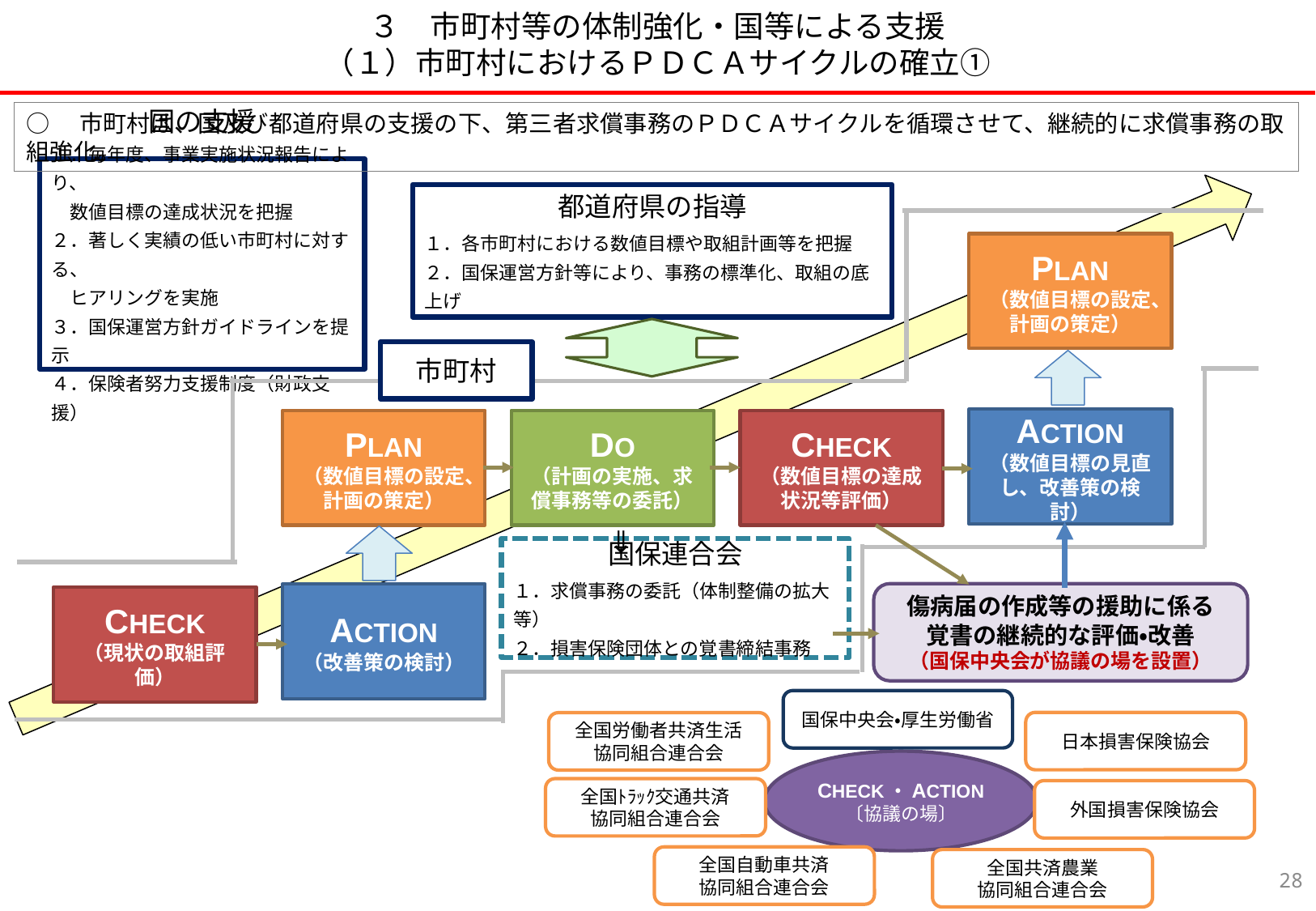

# ３　市町村等の体制強化・国等による支援 （１）市町村におけるＰＤＣＡサイクルの確立①
○　市町村は、国及び都道府県の支援の下、第三者求償事務のＰＤＣＡサイクルを循環させて、継続的に求償事務の取組強化。
国の支援
１．毎年度、事業実施状況報告により、
　数値目標の達成状況を把握
２．著しく実績の低い市町村に対する、
　ヒアリングを実施
３．国保運営方針ガイドラインを提示
４．保険者努力支援制度（財政支援）

都道府県の指導

１．各市町村における数値目標や取組計画等を把握
２．国保運営方針等により、事務の標準化、取組の底上げ
PLAN
（数値目標の設定、計画の策定）
ACTION
（数値目標の見直し、改善策の検討）
PLAN
（数値目標の設定、計画の策定）
DO
（計画の実施、求償事務等の委託）
CHECK
（数値目標の達成状況等評価）
ACTION
（改善策の検討）
CHECK
（現状の取組評価）

市町村
国保連合会

１．求償事務の委託（体制整備の拡大等）
２．損害保険団体との覚書締結事務

傷病届の作成等の援助に係る
覚書の継続的な評価・改善
（国保中央会が協議の場を設置）
国保中央会・厚生労働省
日本損害保険協会
全国労働者共済生活
協同組合連合会
CHECK・ACTION
〔協議の場〕
全国ﾄﾗｯｸ交通共済
協同組合連合会
外国損害保険協会
全国自動車共済
協同組合連合会
全国共済農業
協同組合連合会
⇒
28